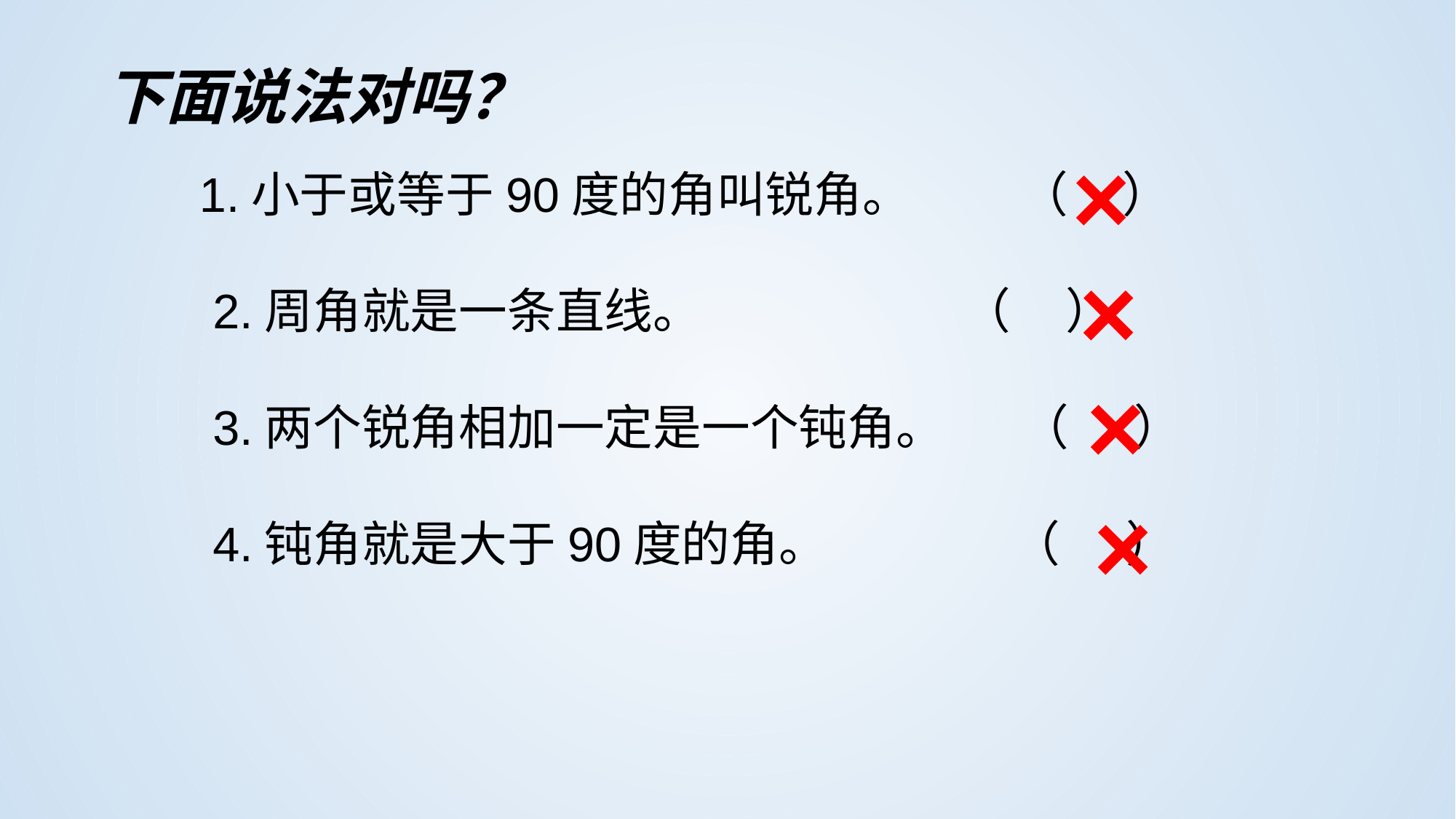

下面说法对吗？

       1.小于或等于90度的角叫锐角。          （     ）

        2.周角就是一条直线。                        （     ）

        3.两个锐角相加一定是一个钝角。       （      ）

        4.钝角就是大于90度的角。                 （      ）
×
×
×
×